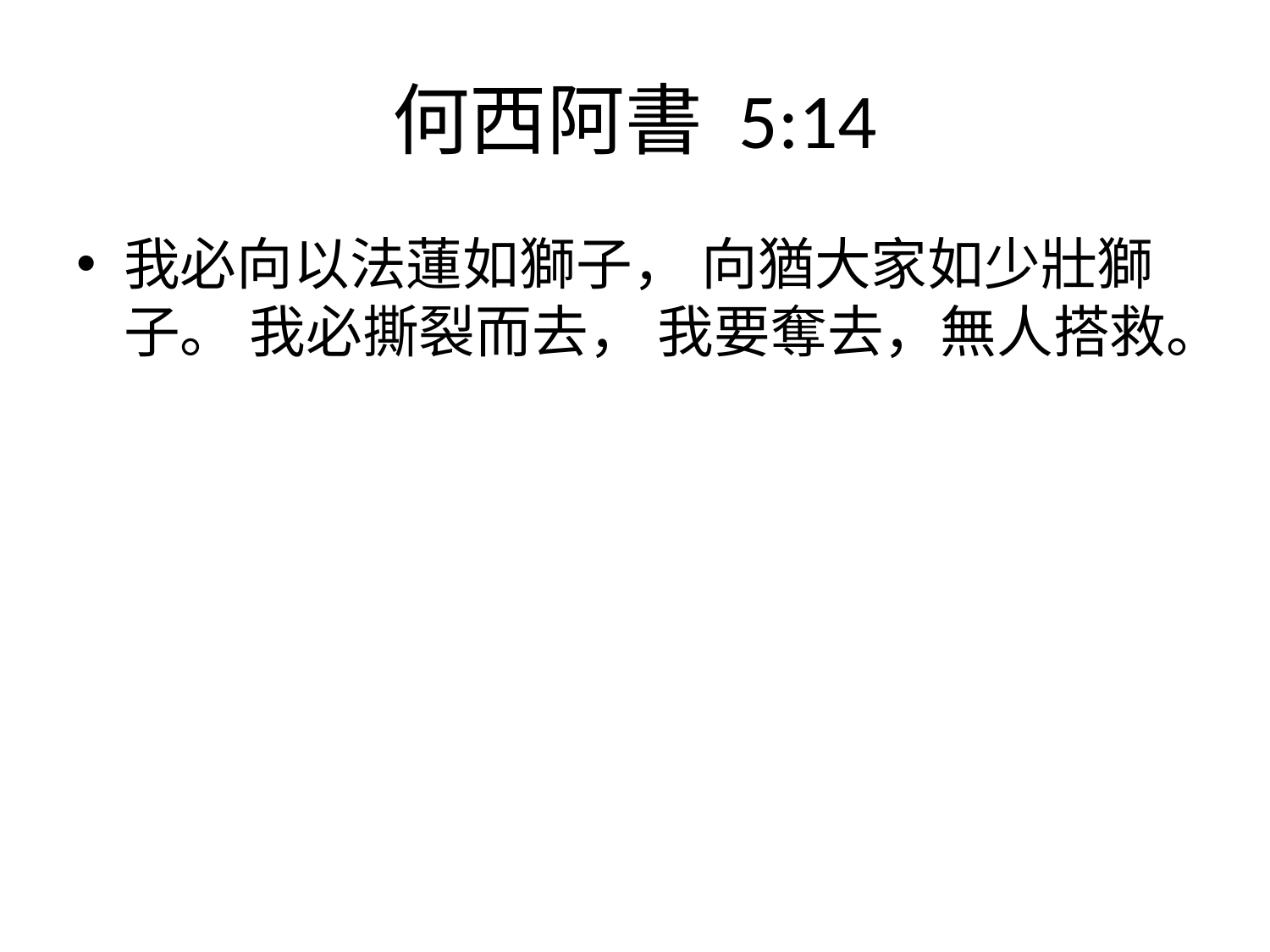

# 何西阿書‬ ‭5:14
我必向以法蓮如獅子， 向猶大家如少壯獅子。 我必撕裂而去， 我要奪去，無人搭救。